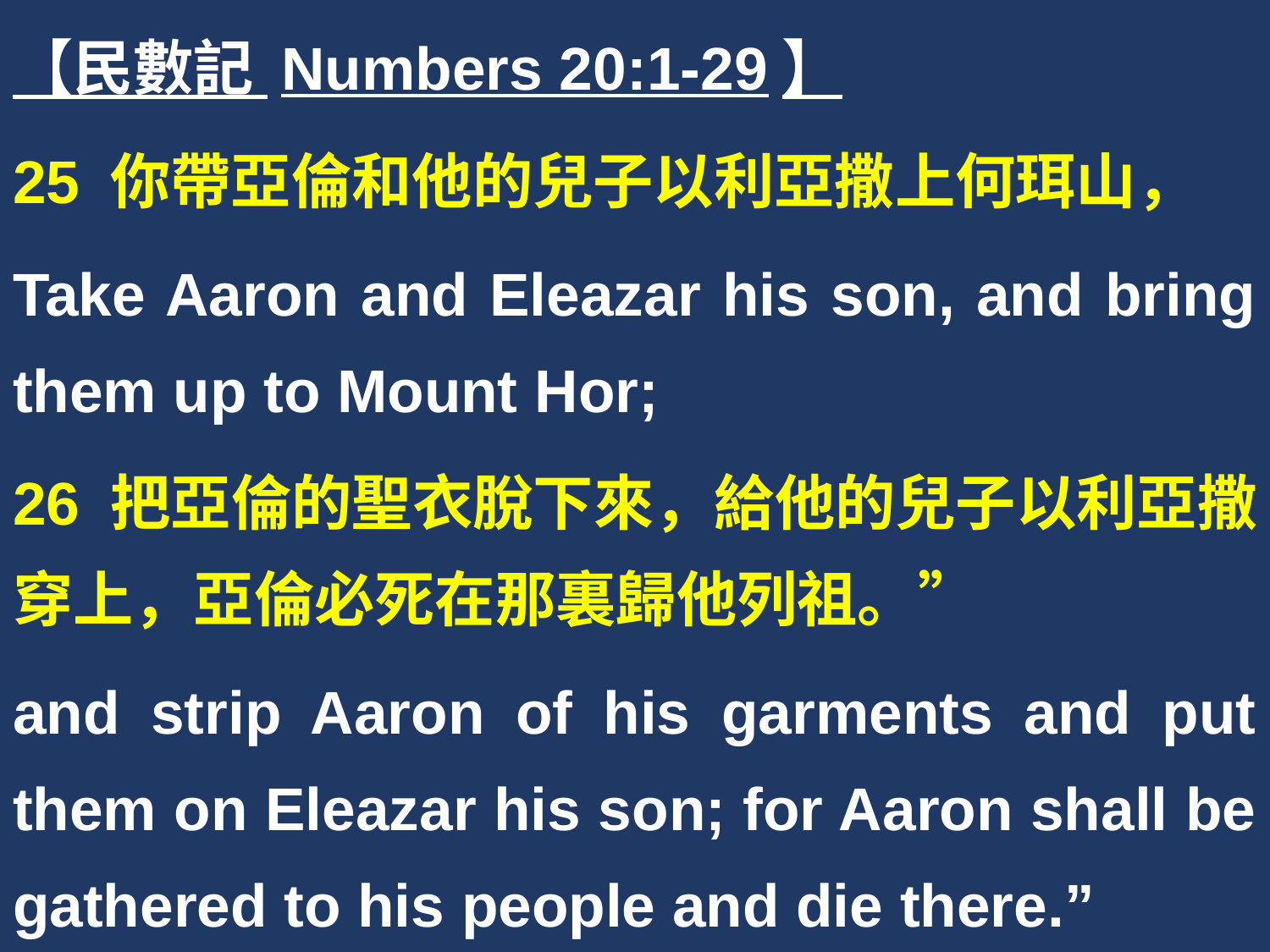

【民數記 Numbers 20:1-29】
25 你帶亞倫和他的兒子以利亞撒上何珥山，
Take Aaron and Eleazar his son, and bring them up to Mount Hor;
26 把亞倫的聖衣脫下來，給他的兒子以利亞撒穿上，亞倫必死在那裏歸他列祖。”
and strip Aaron of his garments and put them on Eleazar his son; for Aaron shall be gathered to his people and die there.”